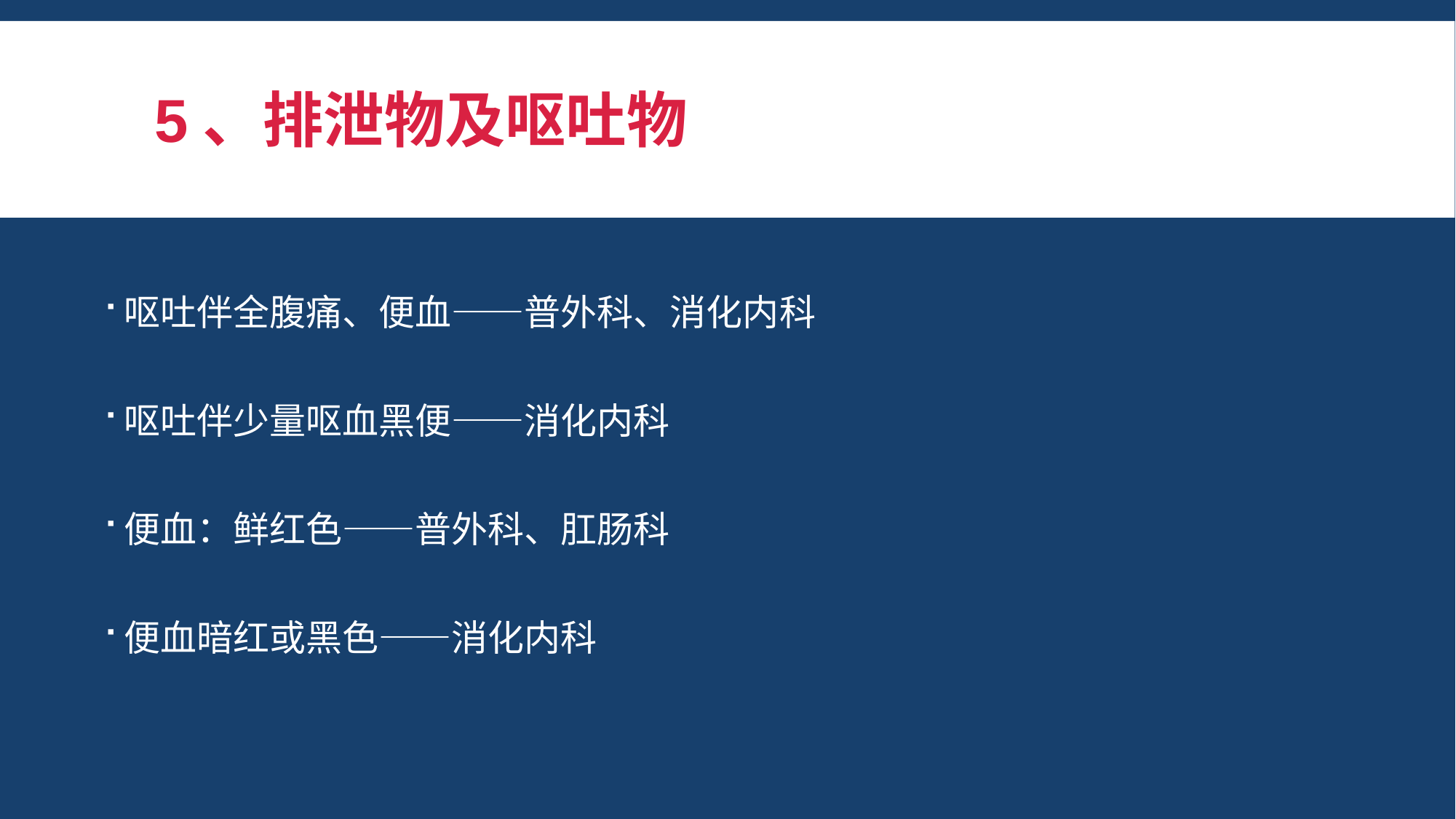

# 5、排泄物及呕吐物
呕吐伴全腹痛、便血——普外科、消化内科
呕吐伴少量呕血黑便——消化内科
便血：鲜红色——普外科、肛肠科
便血暗红或黑色——消化内科